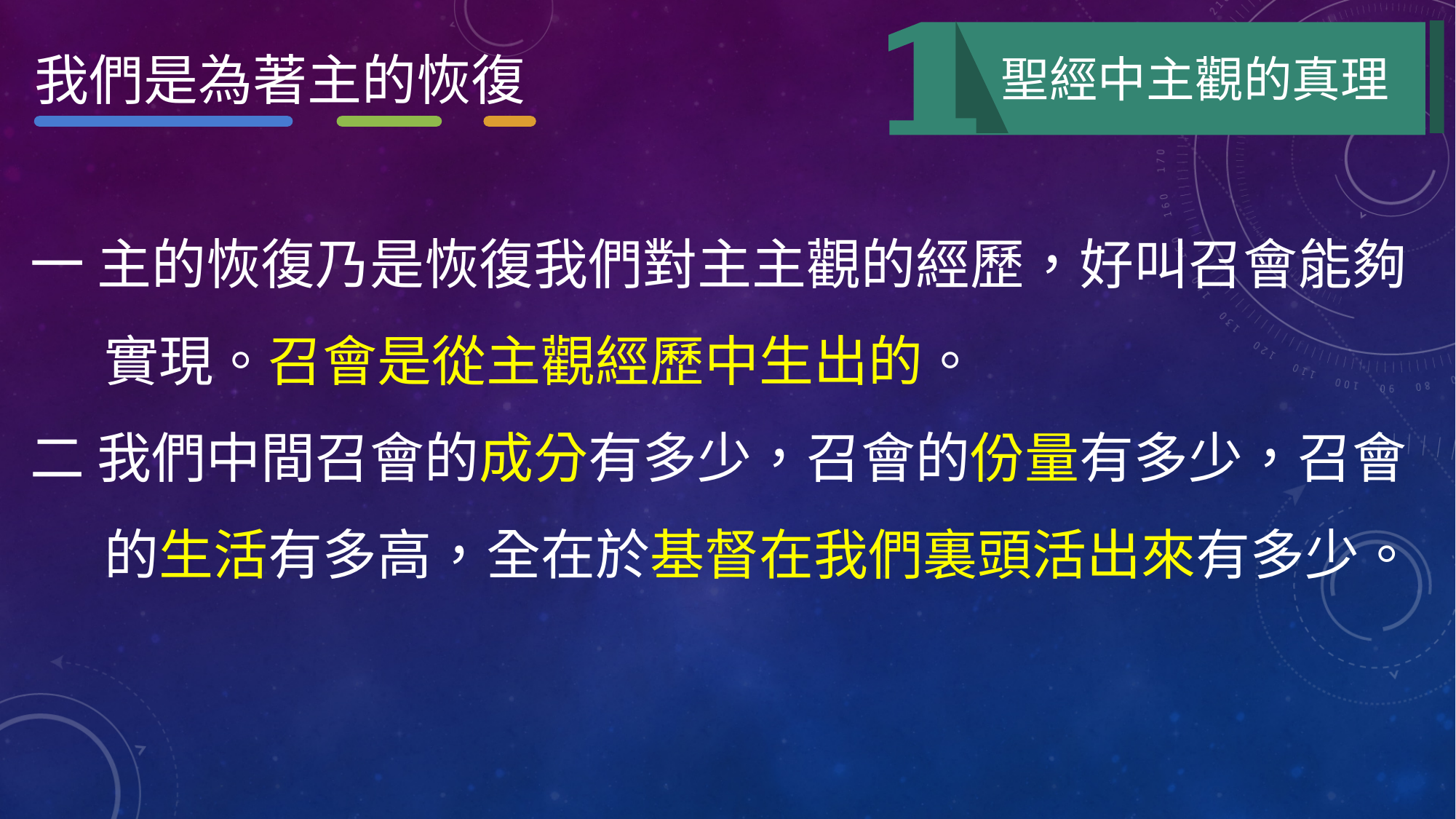

我們是為著主的恢復
聖經中主觀的真理

一 主的恢復乃是恢復我們對主主觀的經歷，好叫召會能夠
     實現。召會是從主觀經歷中生出的。
二 我們中間召會的成分有多少，召會的份量有多少，召會
     的生活有多高，全在於基督在我們裏頭活出來有多少。